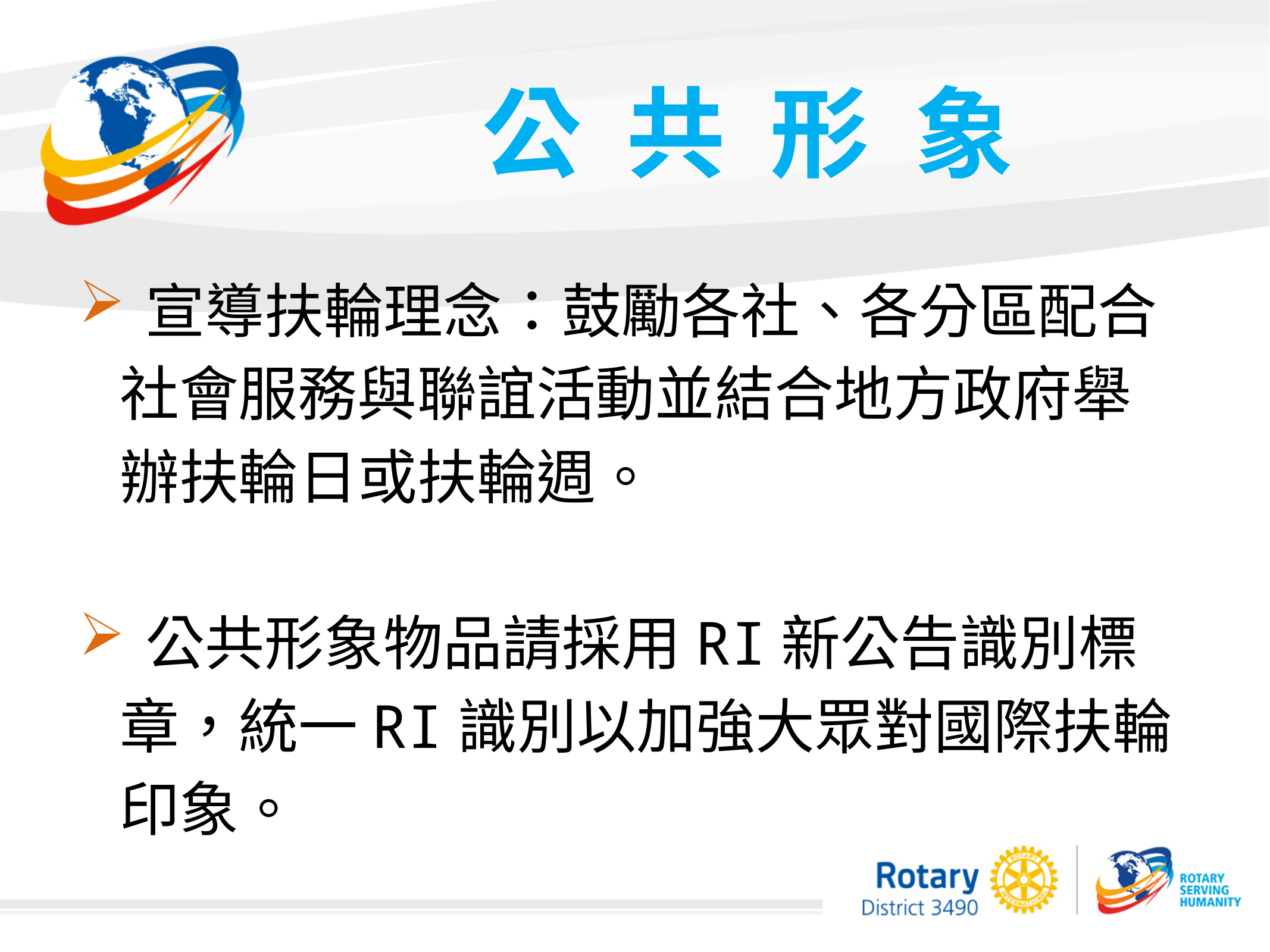

公  共  形  象
宣導扶輪理念：鼓勵各社、各分區配合
  社會服務與聯誼活動並結合地方政府舉
  辦扶輪日或扶輪週。

公共形象物品請採用RI新公告識別標
  章，統一RI識別以加強大眾對國際扶輪
  印象。